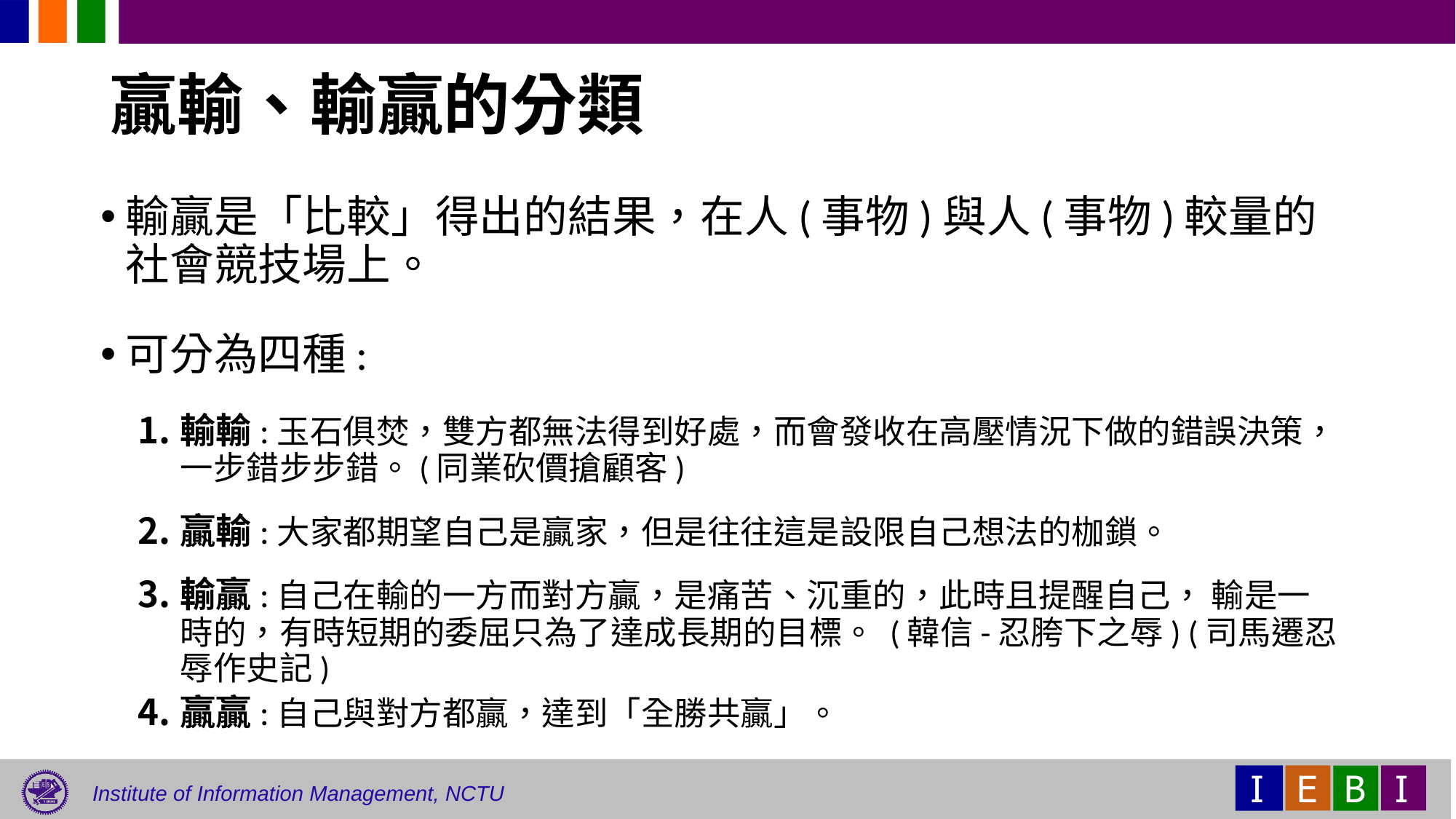

# 贏輸、輸贏的分類
輸贏是「比較」得出的結果，在人(事物)與人(事物)較量的社會競技場上。

可分為四種:

輸輸:玉石俱焚，雙方都無法得到好處，而會發收在高壓情況下做的錯誤決策，一步錯步步錯。(同業砍價搶顧客)

贏輸:大家都期望自己是贏家，但是往往這是設限自己想法的枷鎖。

輸贏:自己在輸的一方而對方贏，是痛苦、沉重的，此時且提醒自己， 輸是一時的，有時短期的委屈只為了達成長期的目標。 (韓信-忍胯下之辱) (司馬遷忍辱作史記)
贏贏:自己與對方都贏，達到「全勝共贏」。